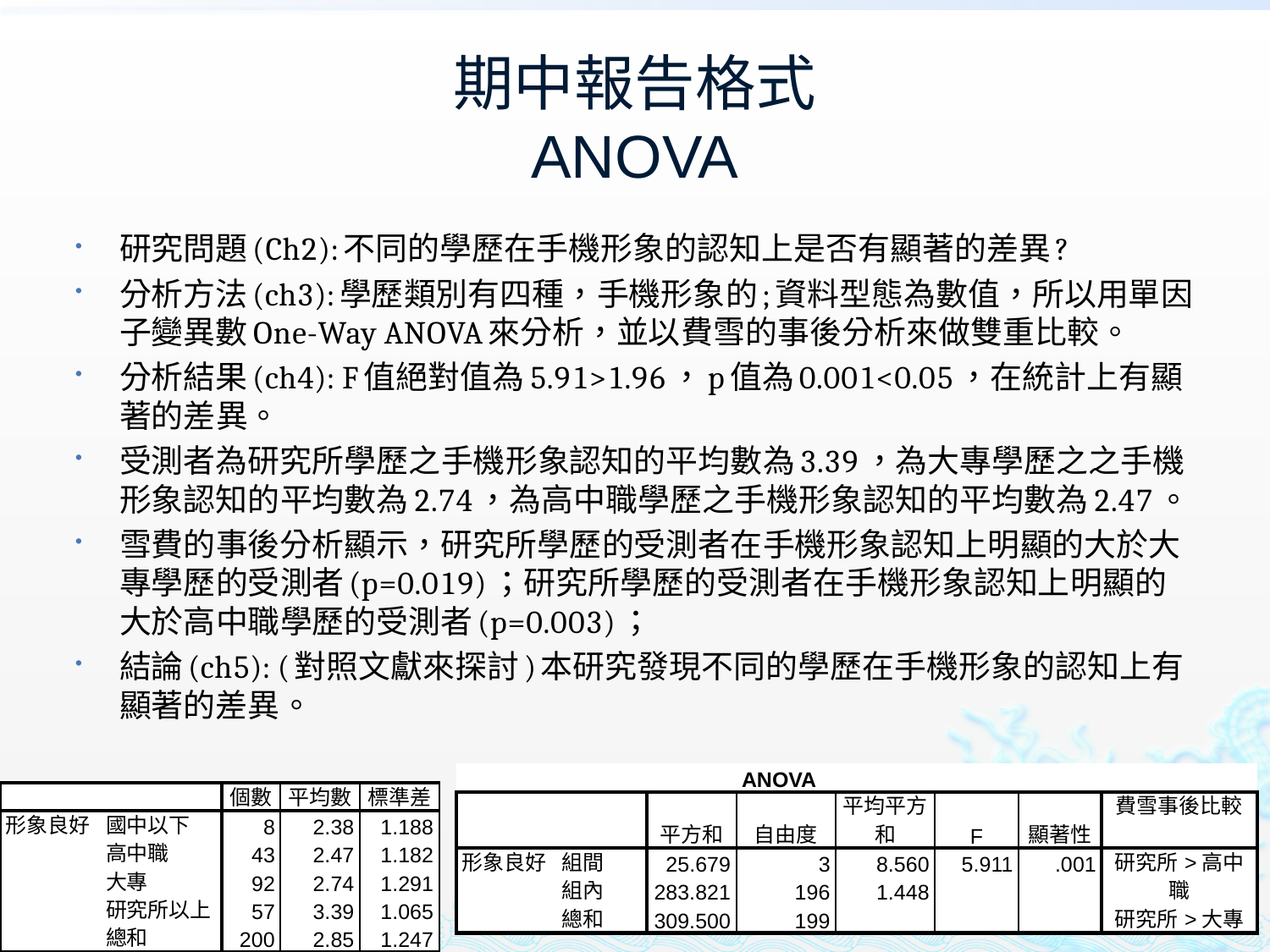

# 期中報告格式 ANOVA
研究問題(Ch2):不同的學歷在手機形象的認知上是否有顯著的差異?
分析方法(ch3):學歷類別有四種，手機形象的;資料型態為數值，所以用單因子變異數One-Way ANOVA來分析，並以費雪的事後分析來做雙重比較。
分析結果(ch4): F值絕對值為5.91>1.96，p值為0.001<0.05，在統計上有顯著的差異。
受測者為研究所學歷之手機形象認知的平均數為3.39，為大專學歷之之手機形象認知的平均數為2.74，為高中職學歷之手機形象認知的平均數為2.47。
雪費的事後分析顯示，研究所學歷的受測者在手機形象認知上明顯的大於大專學歷的受測者(p=0.019)；研究所學歷的受測者在手機形象認知上明顯的大於高中職學歷的受測者(p=0.003)；
結論(ch5): (對照文獻來探討)本研究發現不同的學歷在手機形象的認知上有顯著的差異。

| ANOVA |  |  |  |  |  |  |  |
| --- | --- | --- | --- | --- | --- | --- | --- |
|  |  | 平方和 | 自由度 | 平均平方和 | F | 顯著性 | 費雪事後比較 |
| 形象良好 | 組間 | 25.679 | 3 | 8.560 | 5.911 | .001 | 研究所>高中職 研究所>大專 |
|  | 組內 | 283.821 | 196 | 1.448 |  |  |  |
|  | 總和 | 309.500 | 199 |  |  |  |  |
|  |  | 個數 | 平均數 | 標準差 |
| --- | --- | --- | --- | --- |
| 形象良好 | 國中以下 | 8 | 2.38 | 1.188 |
|  | 高中職 | 43 | 2.47 | 1.182 |
|  | 大專 | 92 | 2.74 | 1.291 |
|  | 研究所以上 | 57 | 3.39 | 1.065 |
|  | 總和 | 200 | 2.85 | 1.247 |